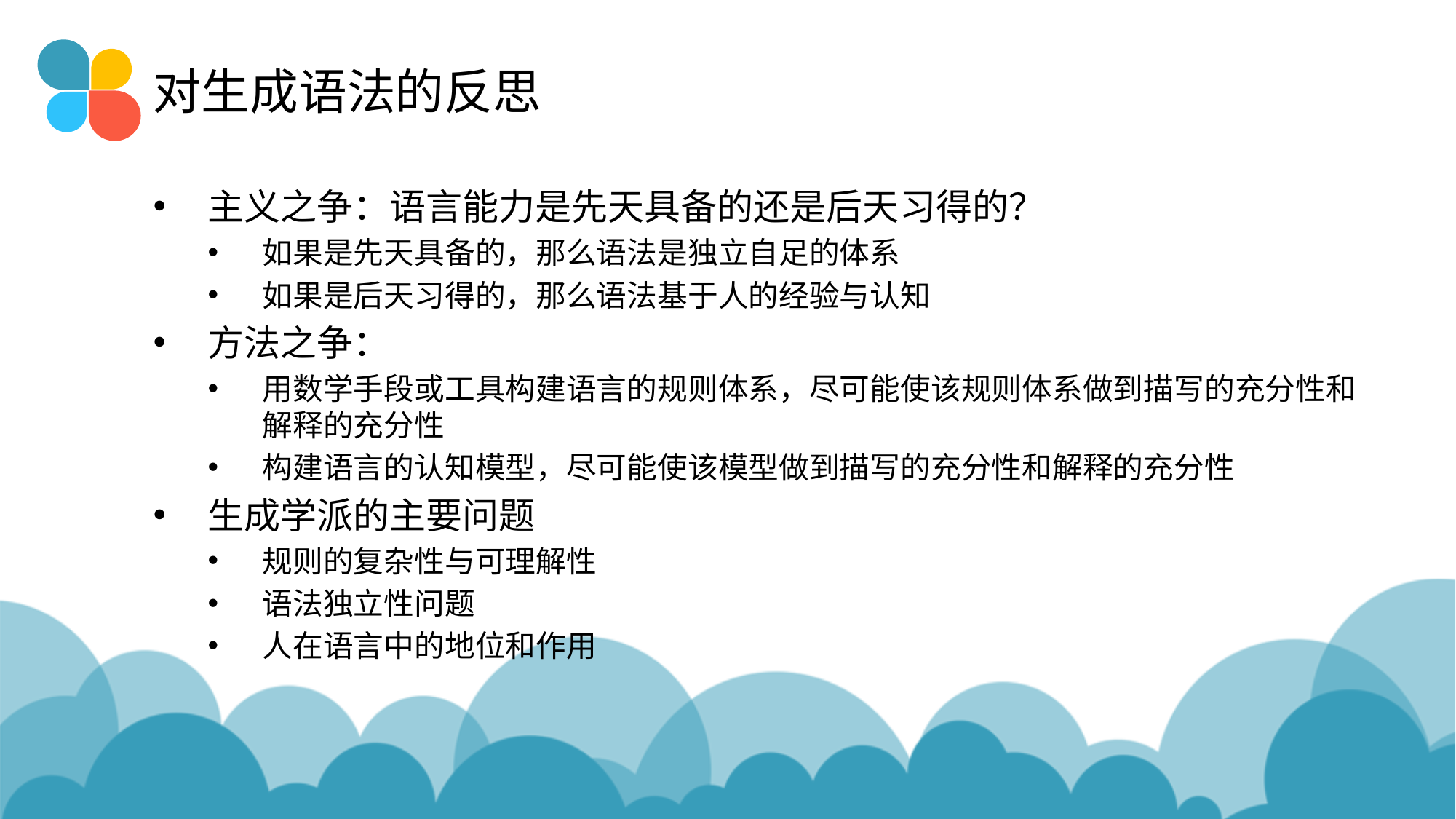

# 对生成语法的反思
主义之争：语言能力是先天具备的还是后天习得的？
如果是先天具备的，那么语法是独立自足的体系
如果是后天习得的，那么语法基于人的经验与认知
方法之争：
用数学手段或工具构建语言的规则体系，尽可能使该规则体系做到描写的充分性和解释的充分性
构建语言的认知模型，尽可能使该模型做到描写的充分性和解释的充分性
生成学派的主要问题
规则的复杂性与可理解性
语法独立性问题
人在语言中的地位和作用